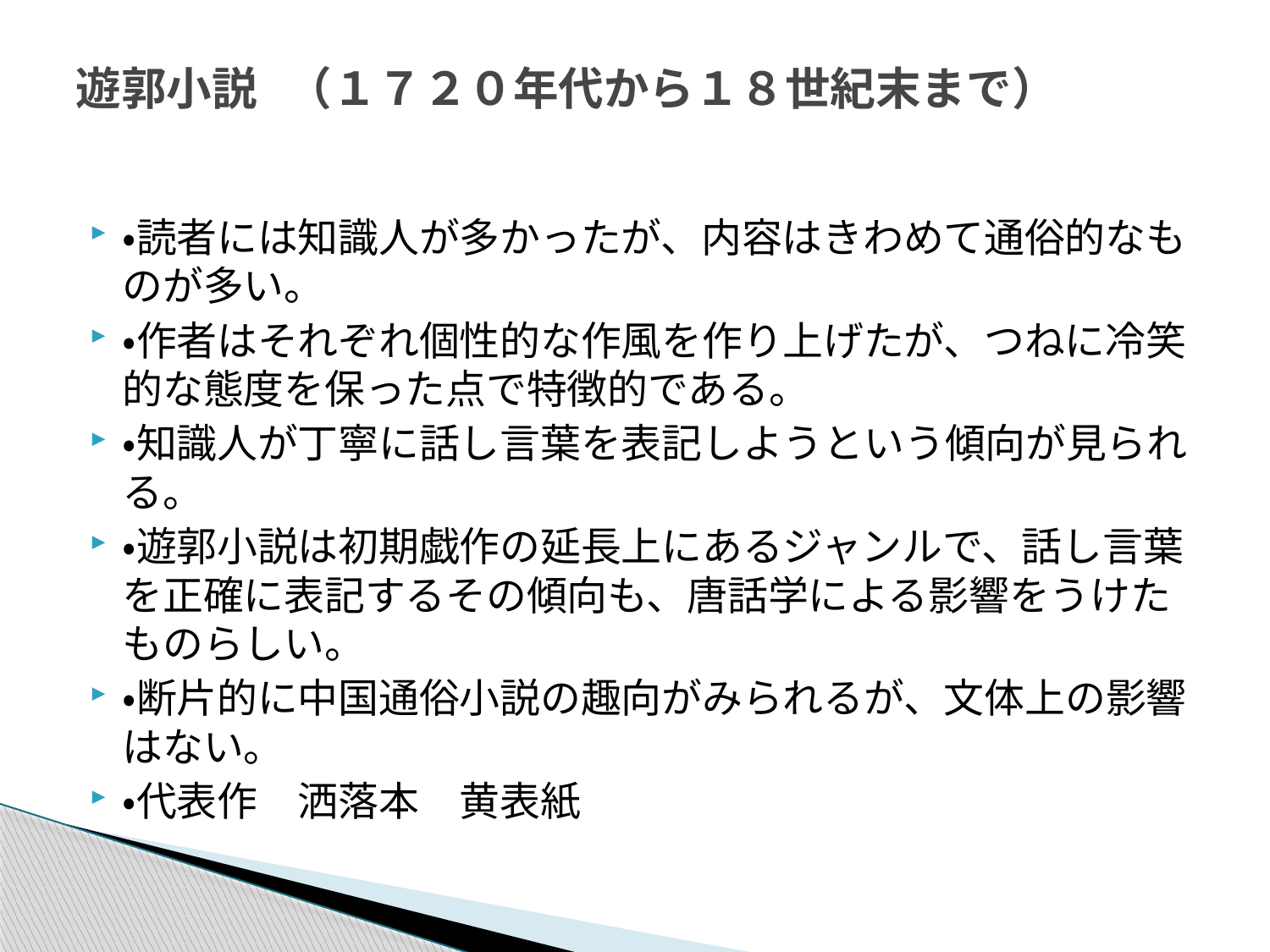

# 遊郭小説	（１７２０年代から１８世紀末まで）
・読者には知識人が多かったが、内容はきわめて通俗的なものが多い。
・作者はそれぞれ個性的な作風を作り上げたが、つねに冷笑的な態度を保った点で特徴的である。
・知識人が丁寧に話し言葉を表記しようという傾向が見られる。
・遊郭小説は初期戯作の延長上にあるジャンルで、話し言葉を正確に表記するその傾向も、唐話学による影響をうけたものらしい。
・断片的に中国通俗小説の趣向がみられるが、文体上の影響はない。
・代表作　洒落本　黄表紙